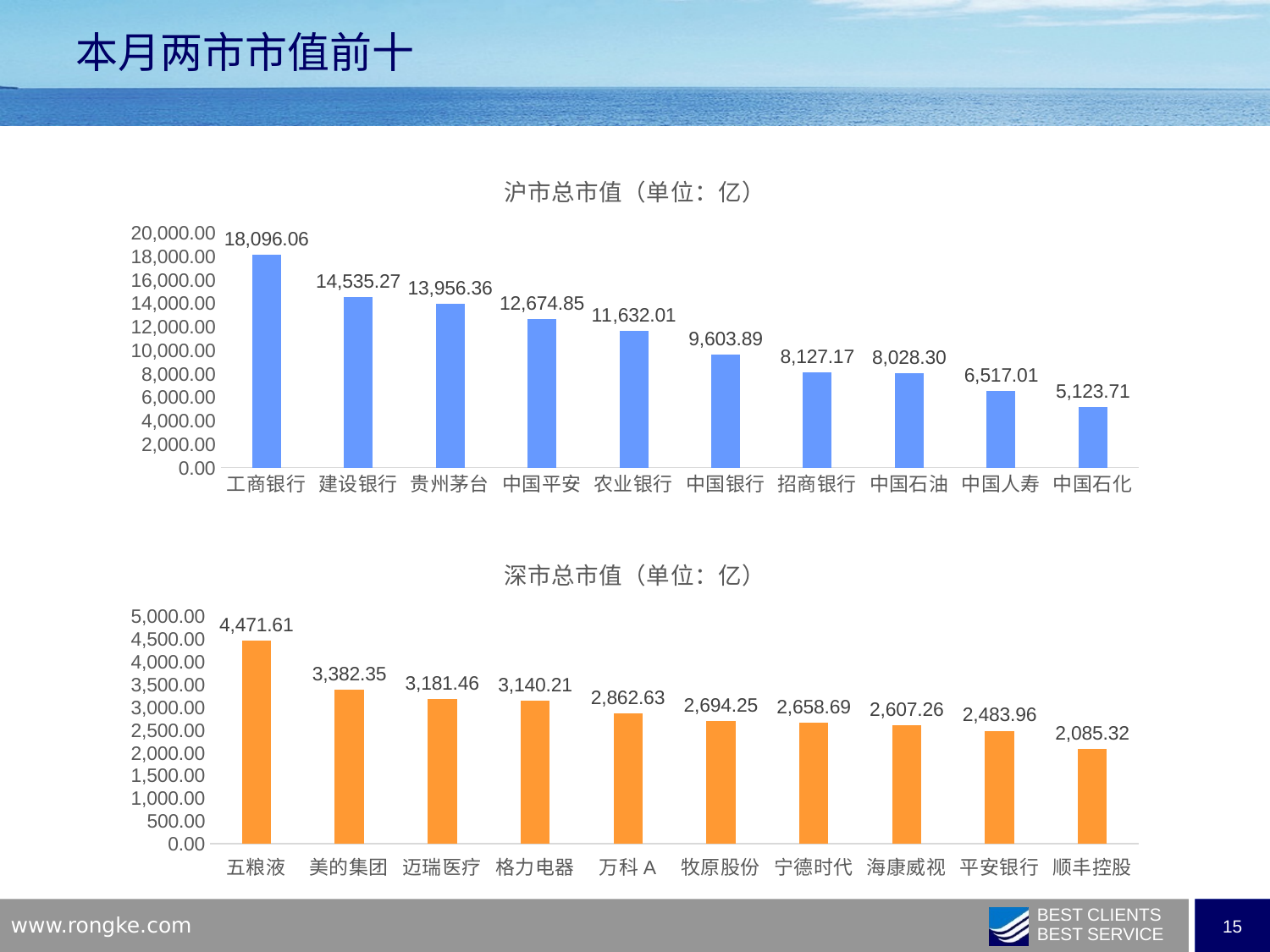

本月两市市值前十

### Chart: 沪市总市值（单位：亿）

| Category |  |
|---|---|
| 工商银行 | 18096.0564 |
| 建设银行 | 14535.2718 |
| 贵州茅台 | 13956.3576 |
| 中国平安 | 12674.8481 |
| 农业银行 | 11632.0065 |
| 中国银行 | 9603.8884 |
| 招商银行 | 8127.1705 |
| 中国石油 | 8028.297 |
| 中国人寿 | 6517.0062 |
| 中国石化 | 5123.7135 |

### Chart: 深市总市值（单位：亿）

| Category |  |
|---|---|
| 五粮液 | 4471.6124 |
| 美的集团 | 3382.353 |
| 迈瑞医疗 | 3181.464 |
| 格力电器 | 3140.2115 |
| 万科A | 2862.6286 |
| 牧原股份 | 2694.2518 |
| 宁德时代 | 2658.6924 |
| 海康威视 | 2607.258 |
| 平安银行 | 2483.9575 |
| 顺丰控股 | 2085.3205 |